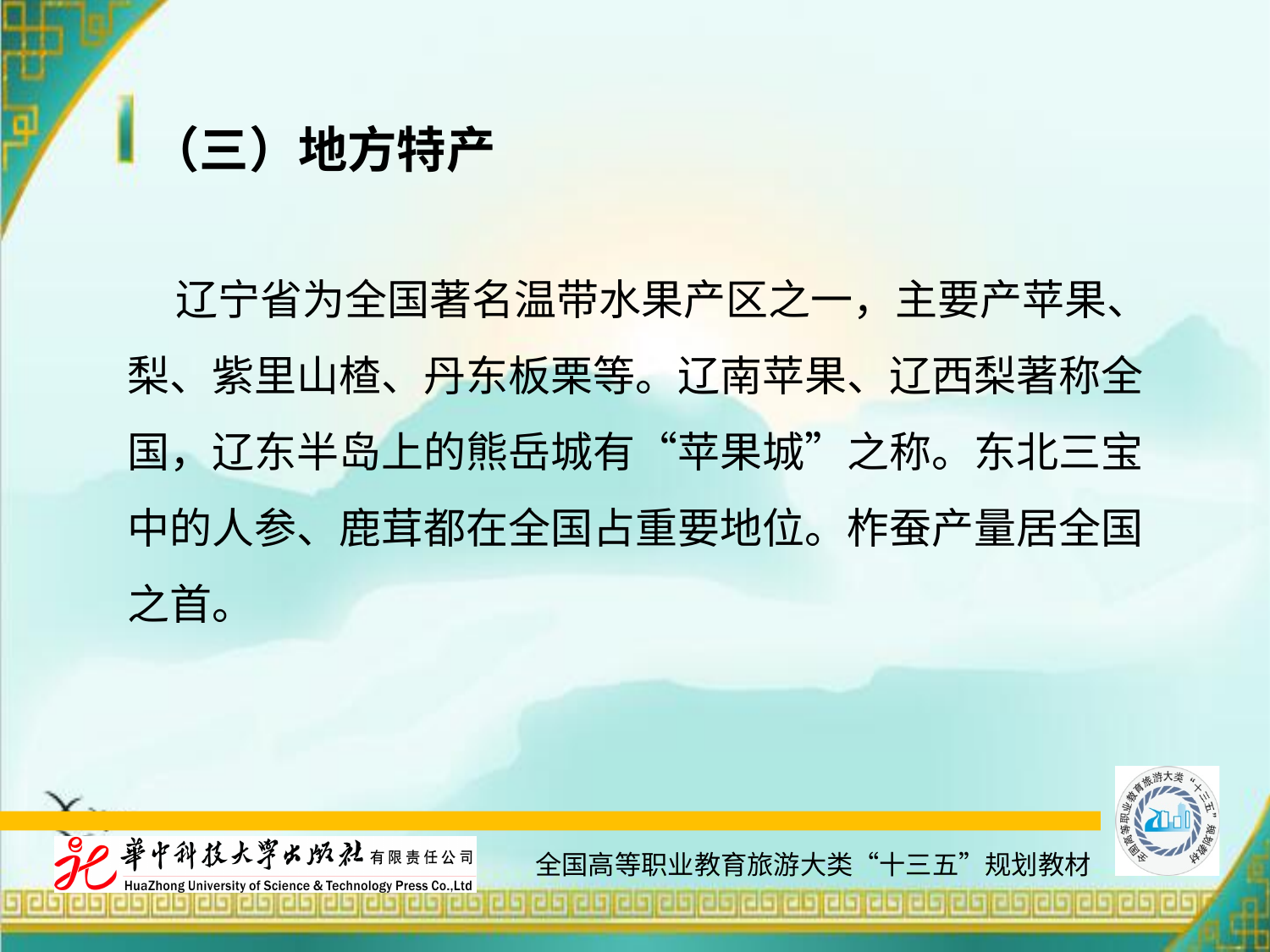

（三）地方特产

    辽宁省为全国著名温带水果产区之一，主要产苹果、梨、紫里山楂、丹东板栗等。辽南苹果、辽西梨著称全国，辽东半岛上的熊岳城有“苹果城”之称。东北三宝中的人参、鹿茸都在全国占重要地位。柞蚕产量居全国之首。